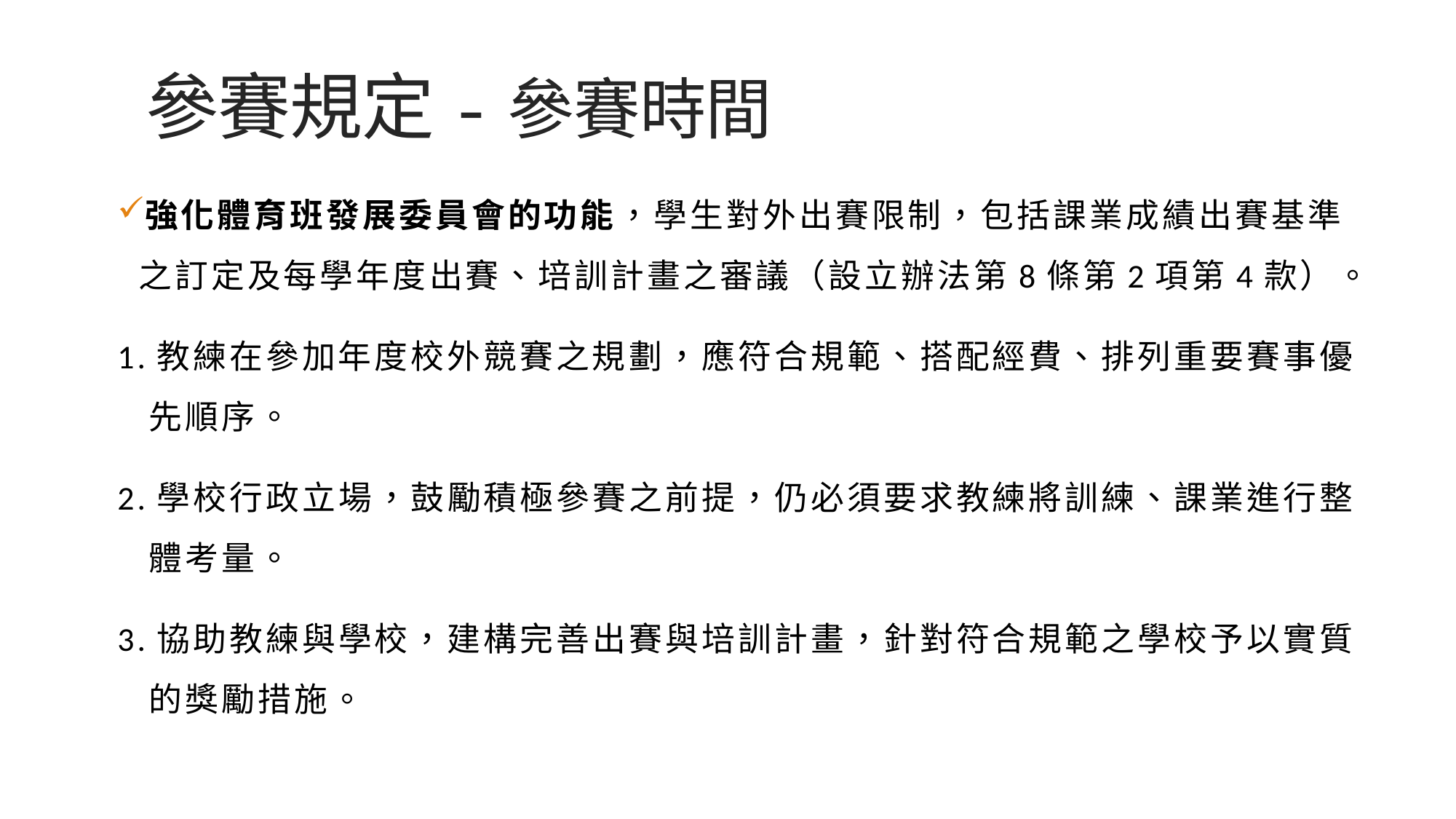

# 參賽規定-參賽時間
強化體育班發展委員會的功能，學生對外出賽限制，包括課業成績出賽基準之訂定及每學年度出賽、培訓計畫之審議（設立辦法第8條第2項第4款）。
1.教練在參加年度校外競賽之規劃，應符合規範、搭配經費、排列重要賽事優先順序。
2.學校行政立場，鼓勵積極參賽之前提，仍必須要求教練將訓練、課業進行整
體考量。
3.協助教練與學校，建構完善出賽與培訓計畫，針對符合規範之學校予以實質
的獎勵措施。
25